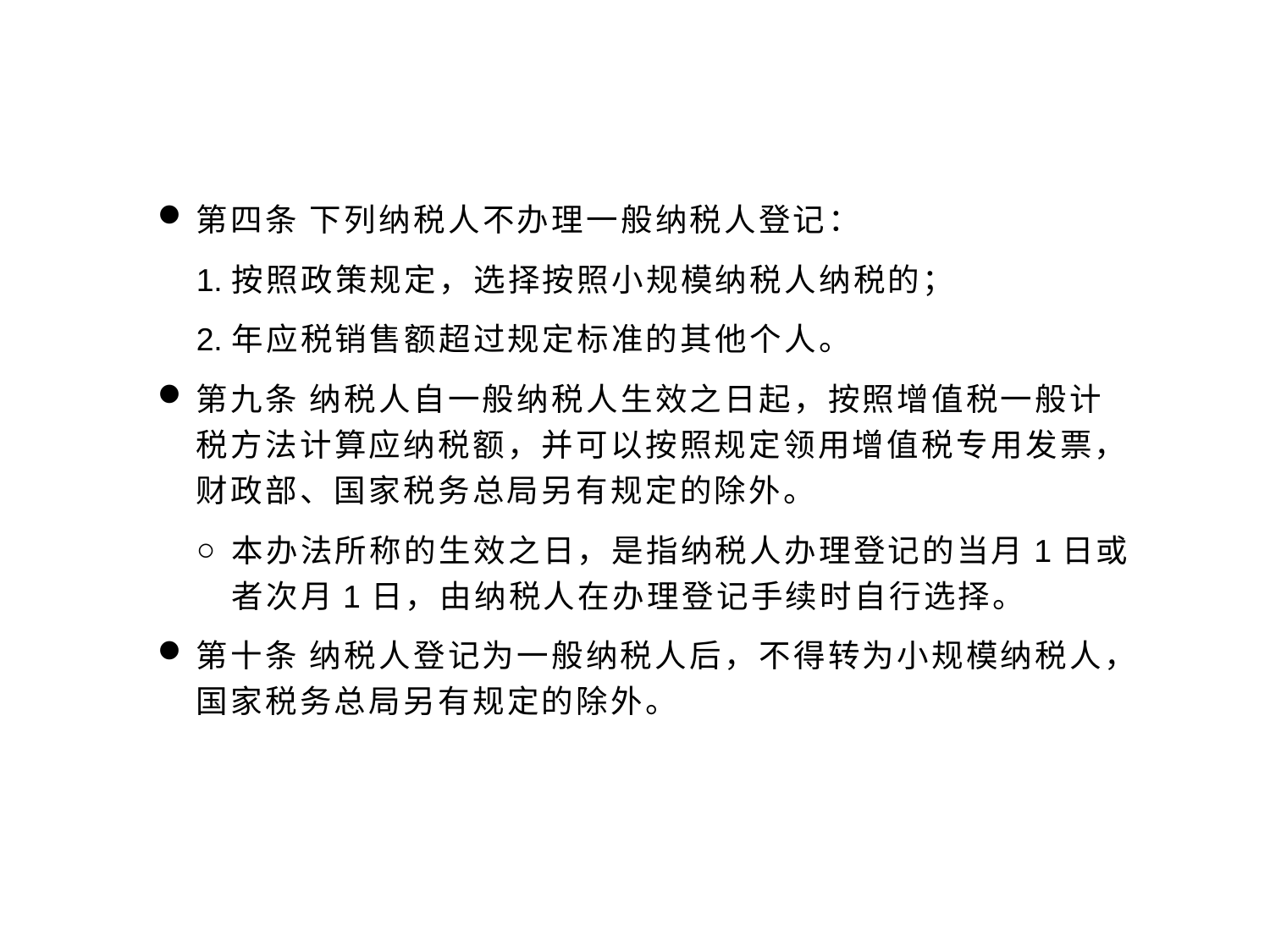

第四条 下列纳税人不办理一般纳税人登记：
按照政策规定，选择按照小规模纳税人纳税的；
年应税销售额超过规定标准的其他个人。
第九条 纳税人自一般纳税人生效之日起，按照增值税一般计税方法计算应纳税额，并可以按照规定领用增值税专用发票，财政部、国家税务总局另有规定的除外。
本办法所称的生效之日，是指纳税人办理登记的当月1日或者次月1日，由纳税人在办理登记手续时自行选择。
第十条 纳税人登记为一般纳税人后，不得转为小规模纳税人，国家税务总局另有规定的除外。